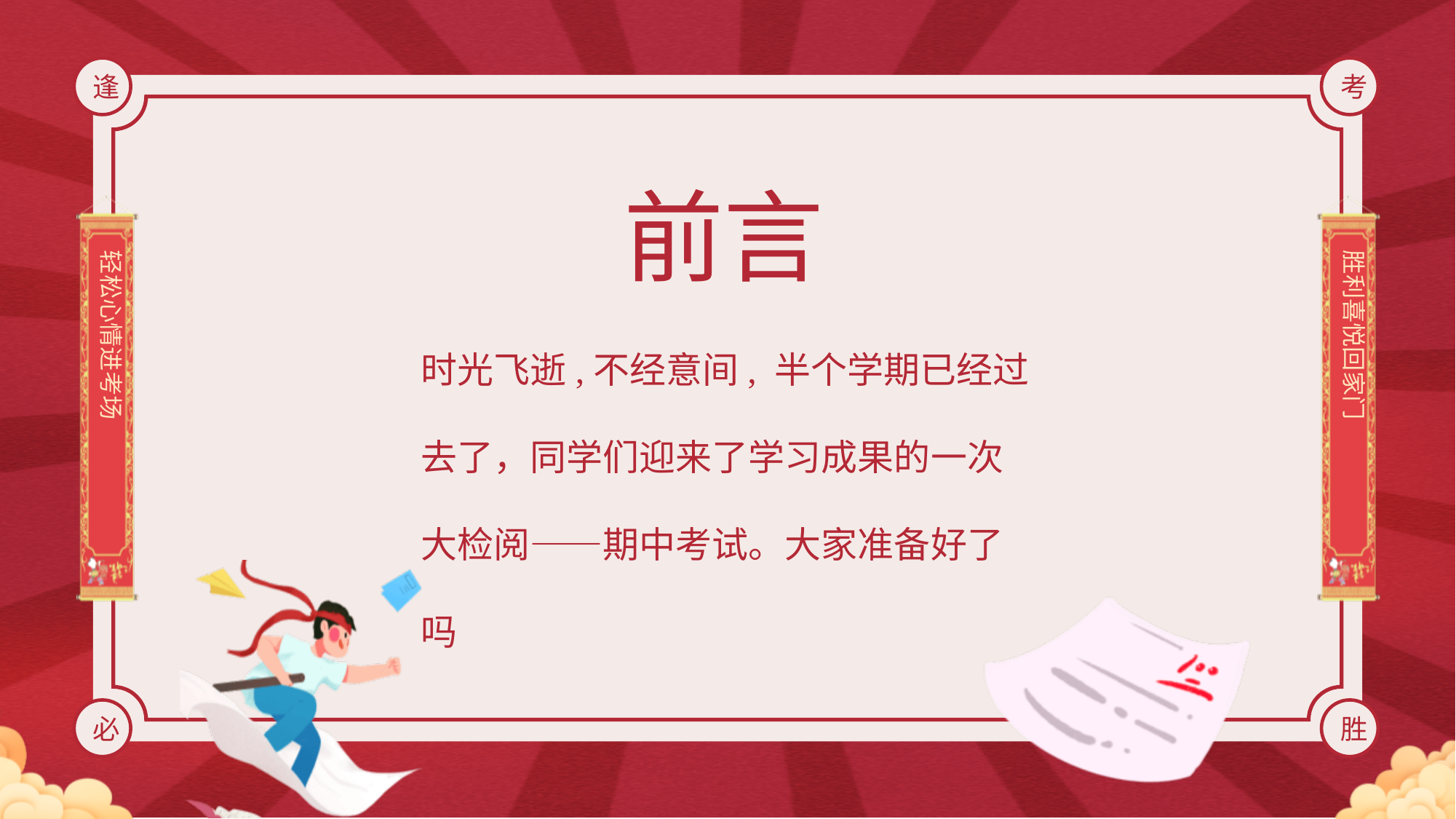

前言
https://www.PPT818.com/
时光飞逝,不经意间, 半个学期已经过去了，同学们迎来了学习成果的一次大检阅——期中考试。大家准备好了吗